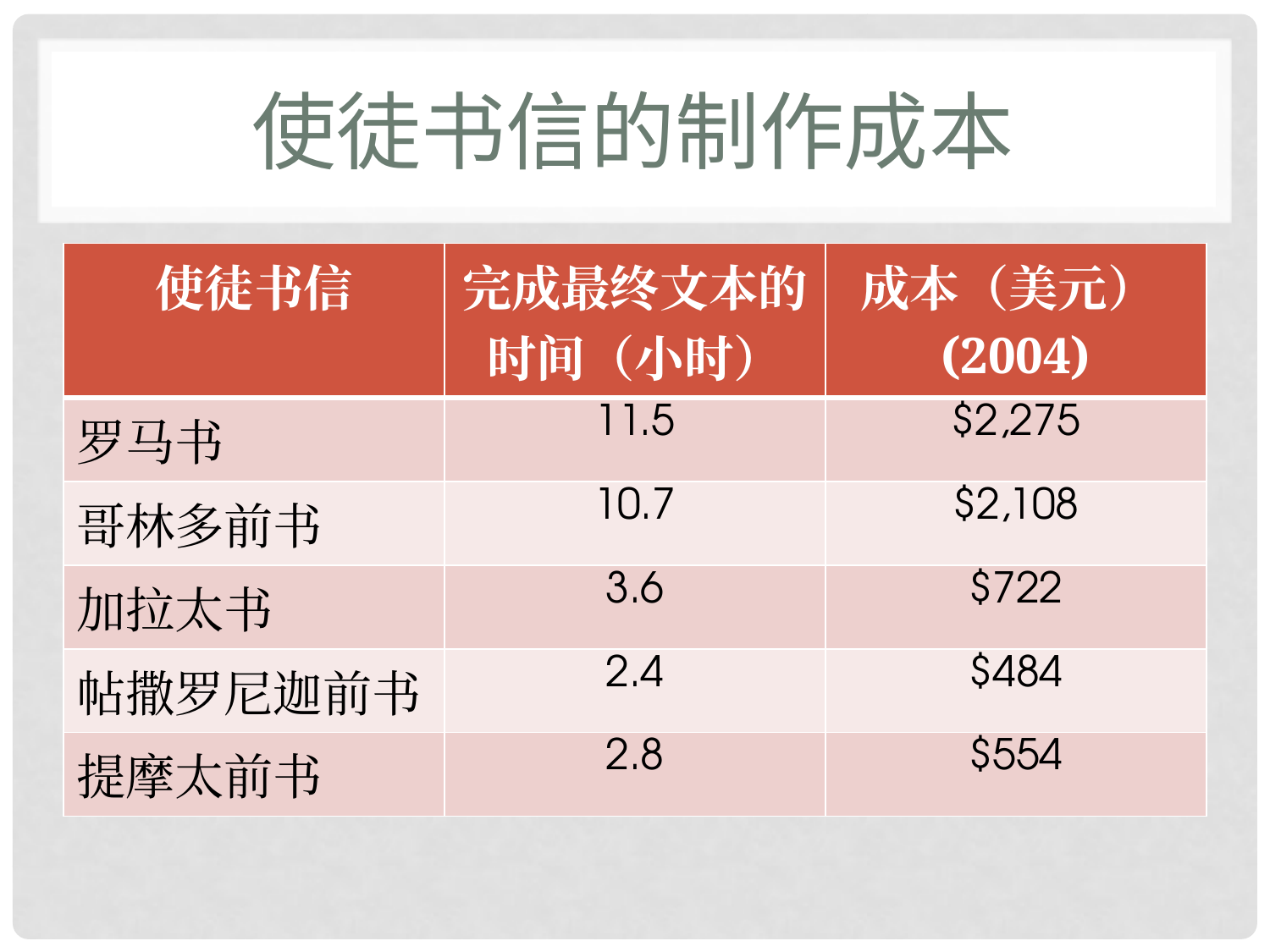

# 使徒书信的制作成本
| 使徒书信 | 完成最终文本的时间（小时） | 成本（美元）(2004) |
| --- | --- | --- |
| 罗马书 | 11.5 | $2,275 |
| 哥林多前书 | 10.7 | $2,108 |
| 加拉太书 | 3.6 | $722 |
| 帖撒罗尼迦前书 | 2.4 | $484 |
| 提摩太前书 | 2.8 | $554 |